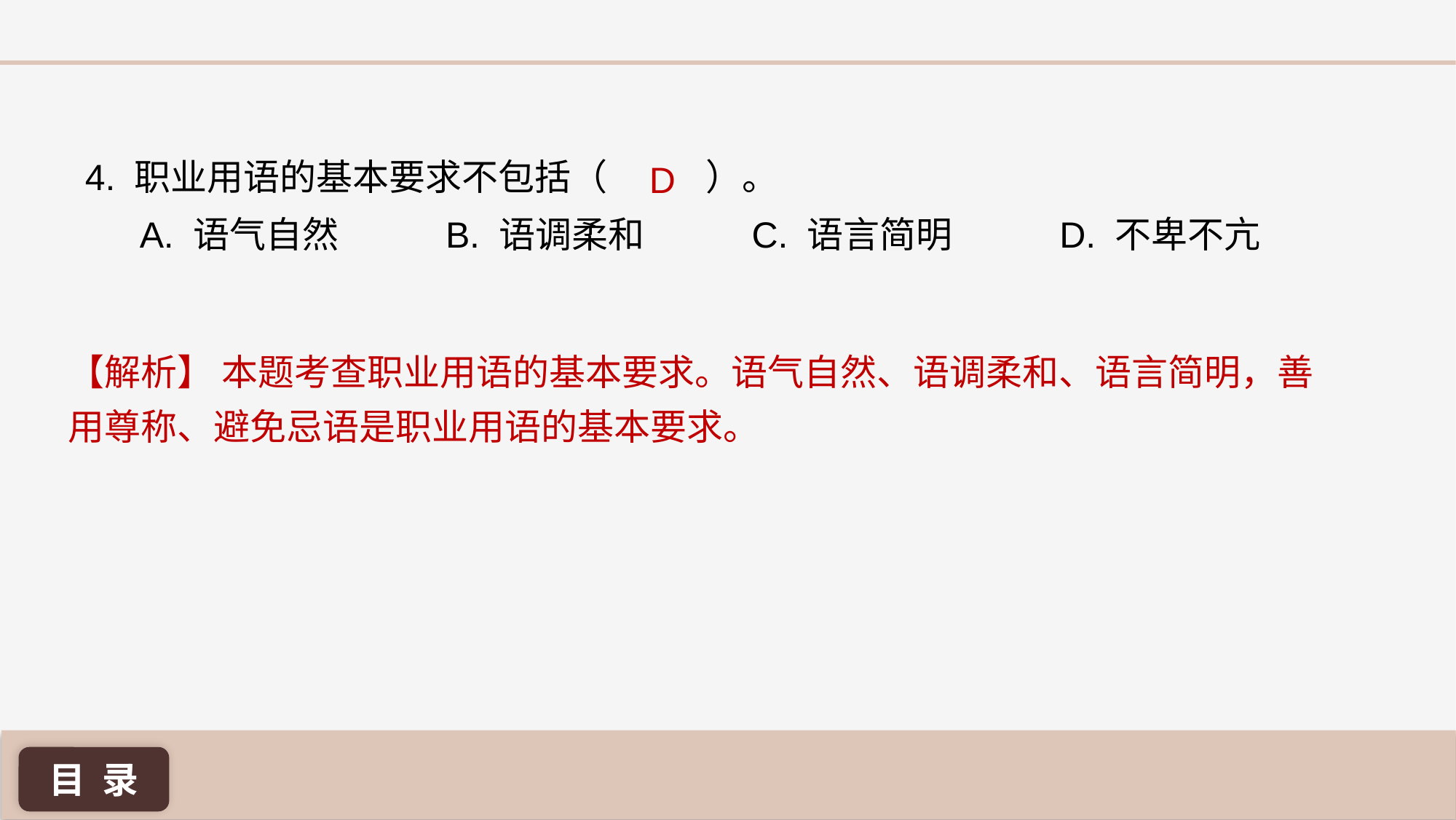

4. 职业用语的基本要求不包括（            ）。
A. 语气自然            B. 语调柔和            C. 语言简明            D. 不卑不亢
D
【解析】 本题考查职业用语的基本要求。语气自然、语调柔和、语言简明，善用尊称、避免忌语是职业用语的基本要求。